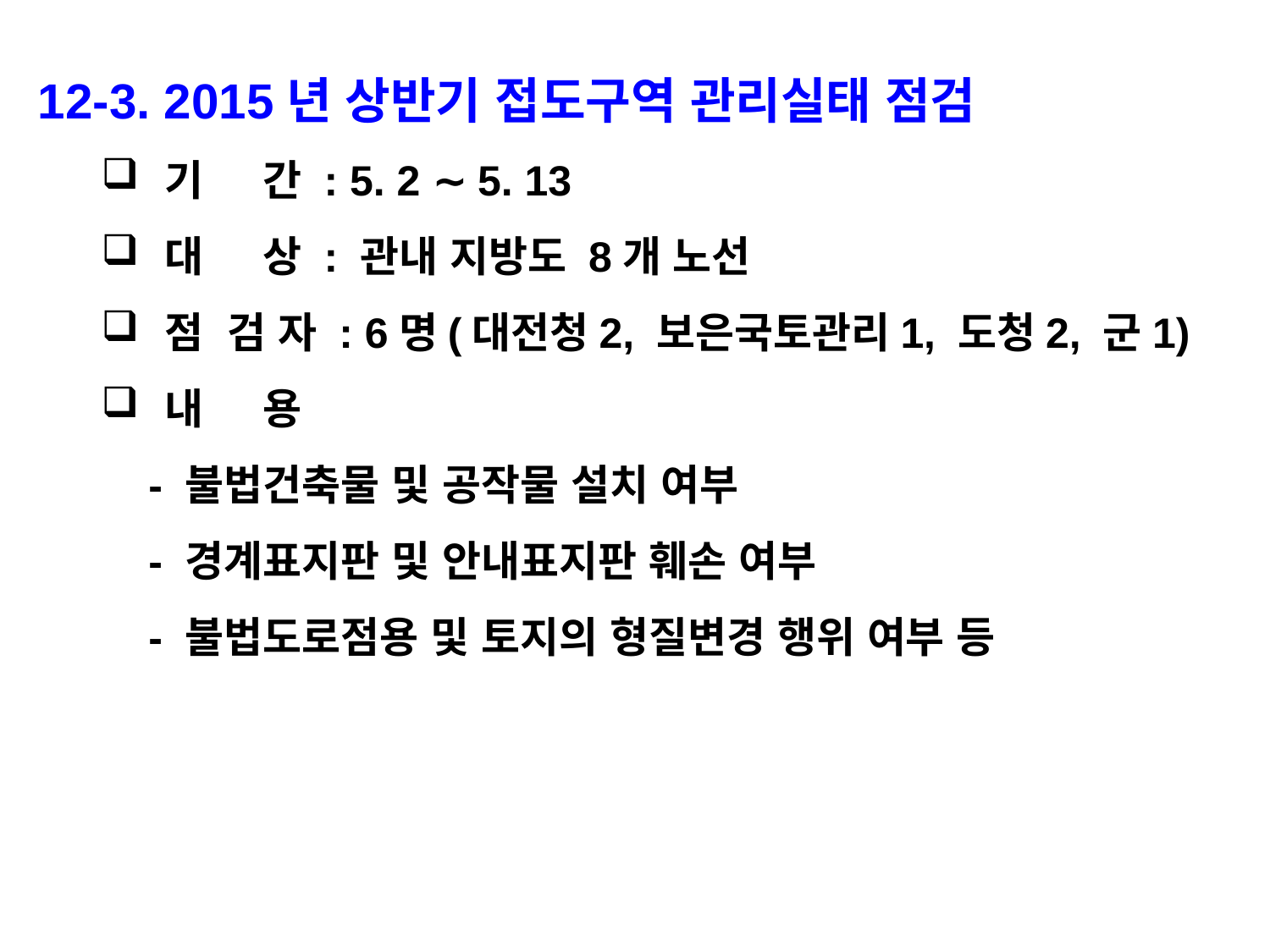

12-3. 2015년 상반기 접도구역 관리실태 점검
기     간 : 5. 2 ∼ 5. 13
대     상 : 관내 지방도 8개 노선
점  검 자 : 6명(대전청2, 보은국토관리1, 도청2, 군1)
내     용
    - 불법건축물 및 공작물 설치 여부
    - 경계표지판 및 안내표지판 훼손 여부
    - 불법도로점용 및 토지의 형질변경 행위 여부 등